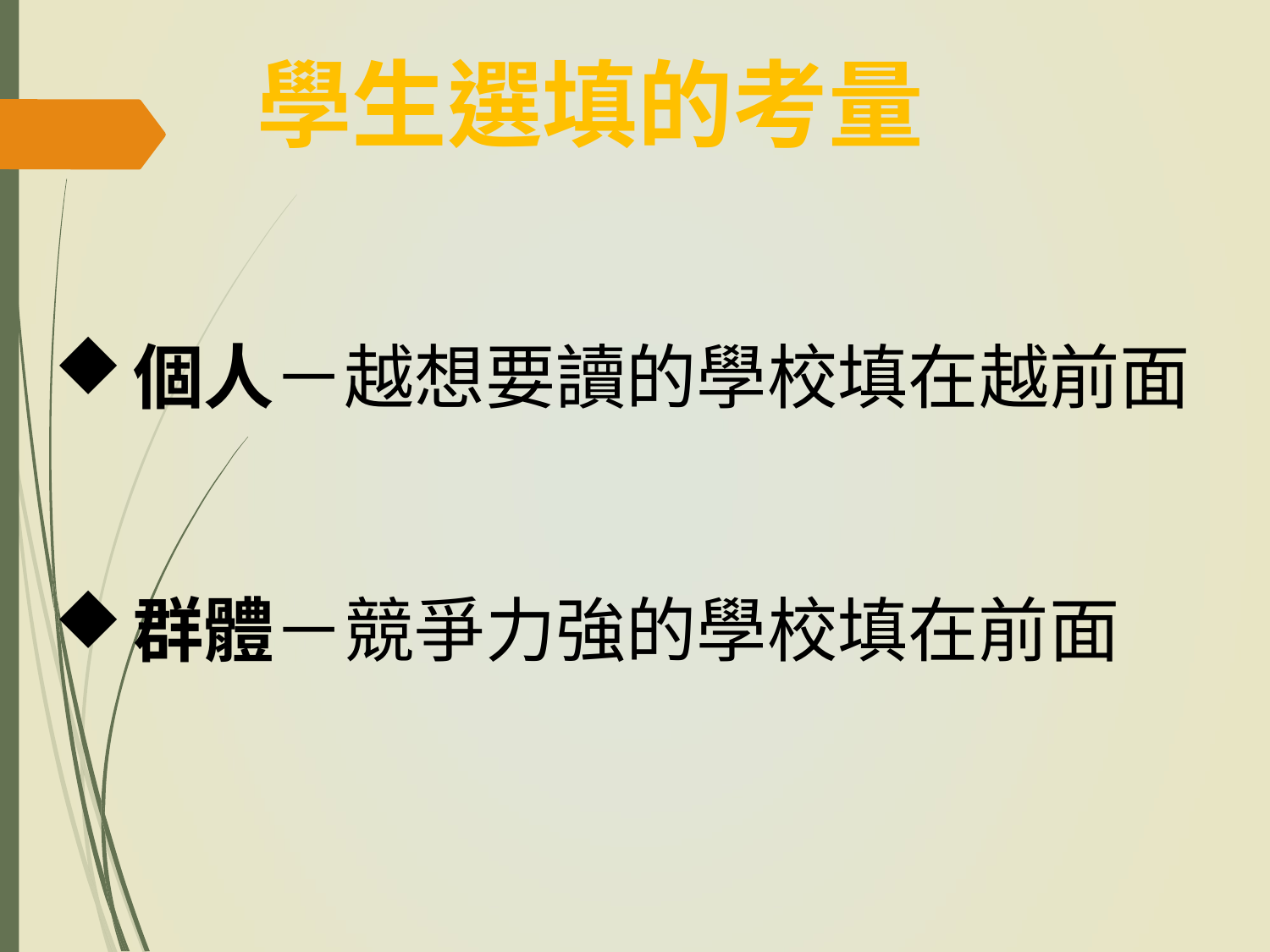

學生選填的考量
個人－越想要讀的學校填在越前面

群體－競爭力強的學校填在前面